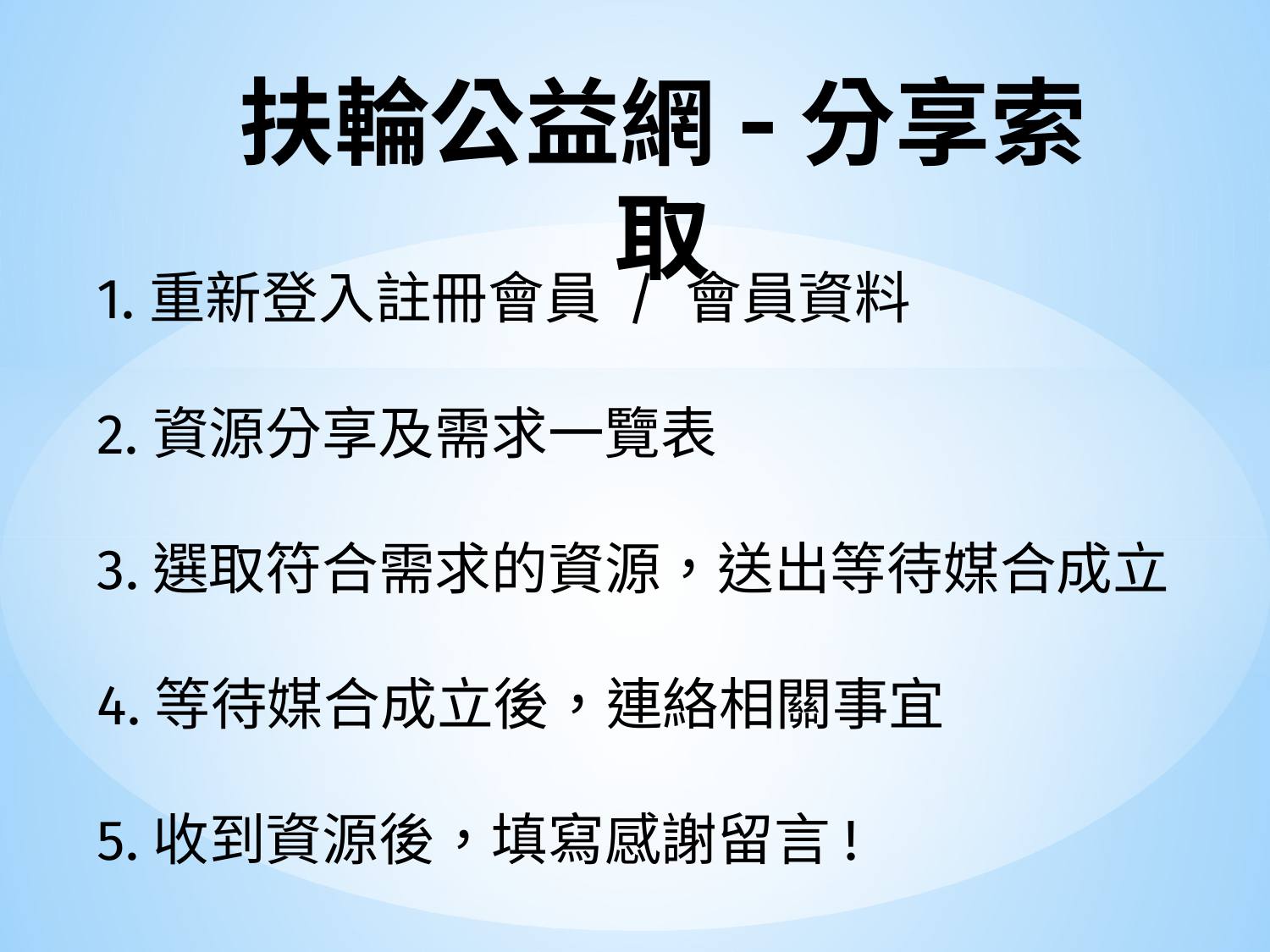

# 扶輪公益網-分享索取
1.重新登入註冊會員 / 會員資料

2.資源分享及需求一覽表

3.選取符合需求的資源，送出等待媒合成立

4.等待媒合成立後，連絡相關事宜

5.收到資源後，填寫感謝留言!